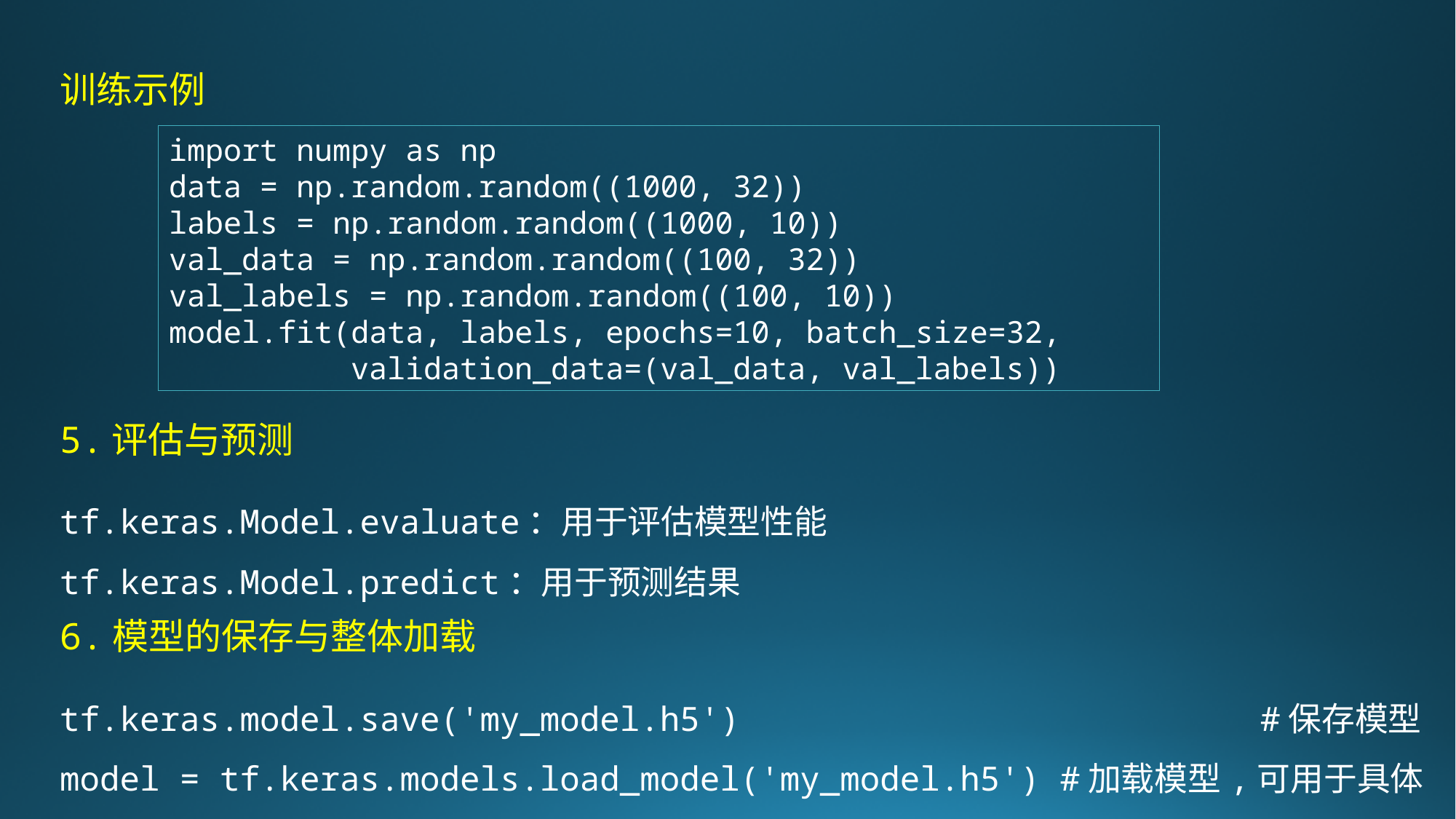

训练示例
import numpy as np
data = np.random.random((1000, 32))
labels = np.random.random((1000, 10))
val_data = np.random.random((100, 32))
val_labels = np.random.random((100, 10))
model.fit(data, labels, epochs=10, batch_size=32,
          validation_data=(val_data, val_labels))
5.评估与预测
tf.keras.Model.evaluate：用于评估模型性能
tf.keras.Model.predict：用于预测结果
6.模型的保存与整体加载
tf.keras.model.save('my_model.h5')					#保存模型
model = tf.keras.models.load_model('my_model.h5') #加载模型,可用于具体应用场景